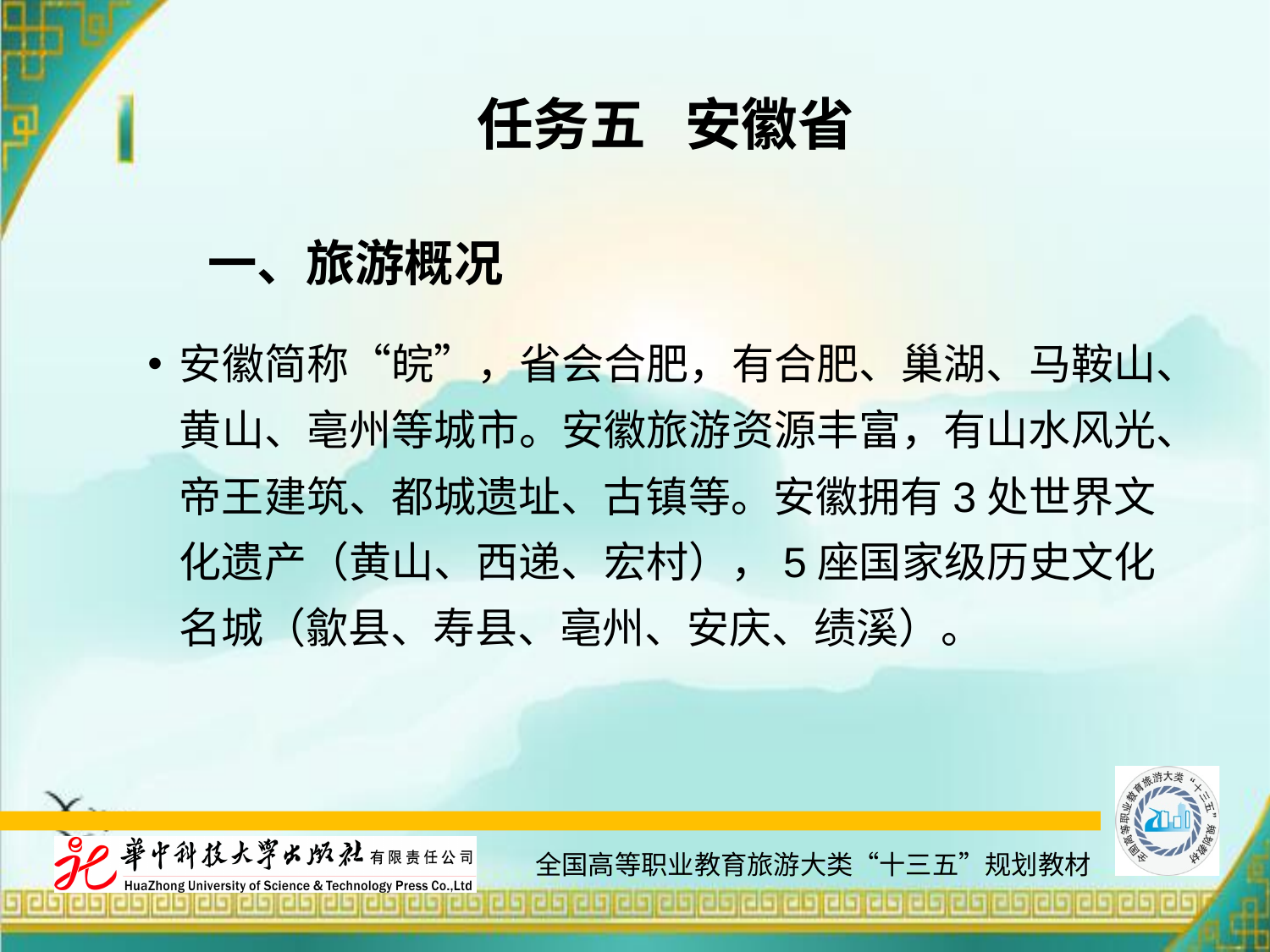

# 任务五   安徽省
一、旅游概况
安徽简称“皖”，省会合肥，有合肥、巢湖、马鞍山、黄山、亳州等城市。安徽旅游资源丰富，有山水风光、帝王建筑、都城遗址、古镇等。安徽拥有3处世界文化遗产（黄山、西递、宏村），5座国家级历史文化名城（歙县、寿县、亳州、安庆、绩溪）。